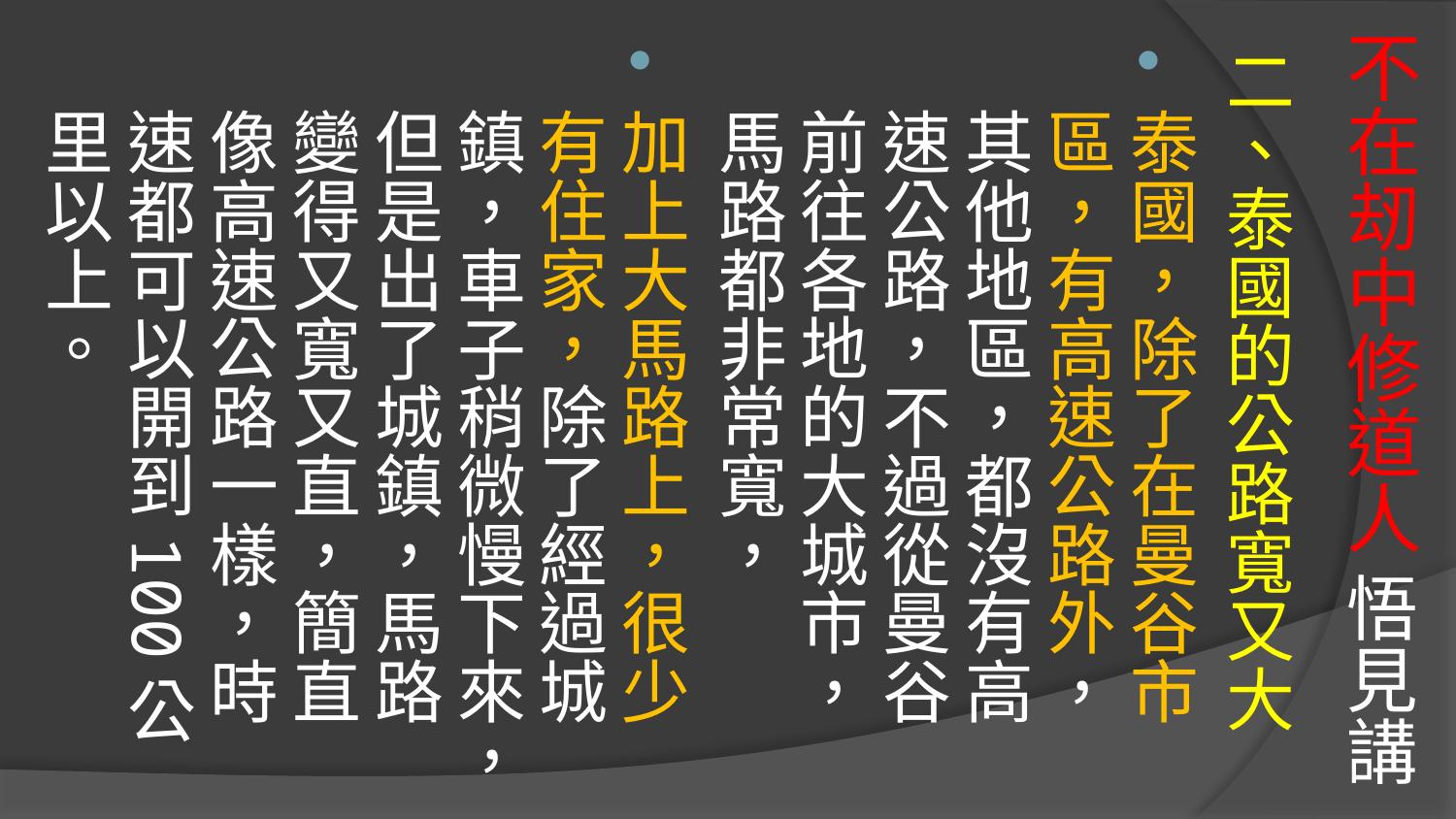

# 不在刼中修道人 悟見講
二、泰國的公路寬又大
泰國，除了在曼谷市區，有高速公路外，其他地區，都沒有高速公路，不過從曼谷前往各地的大城市，馬路都非常寬，
加上大馬路上，很少有住家，除了經過城鎮，車子稍微慢下來，但是出了城鎮，馬路變得又寬又直，簡直像高速公路一樣，時速都可以開到100公里以上。